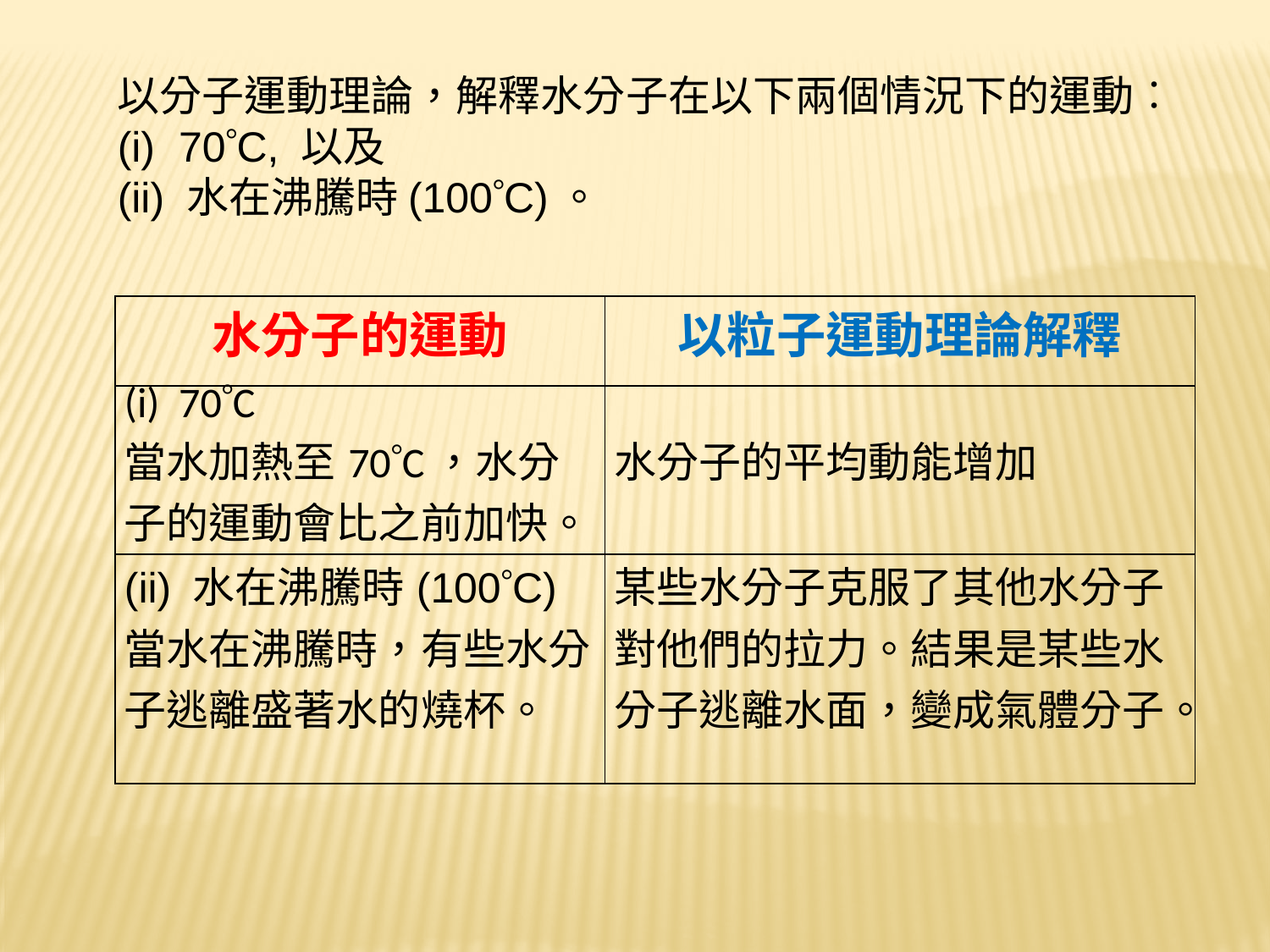

以分子運動理論，解釋水分子在以下兩個情況下的運動︰
(i)  70°C, 以及
(ii) 水在沸騰時(100°C)。
| 水分子的運動 | 以粒子運動理論解釋 |
| --- | --- |
| (i) 70°C 當水加熱至70°C，水分子的運動會比之前加快。 | 水分子的平均動能增加 |
| (ii) 水在沸騰時(100°C) 當水在沸騰時，有些水分子逃離盛著水的燒杯。 | 某些水分子克服了其他水分子對他們的拉力。結果是某些水分子逃離水面，變成氣體分子。 |